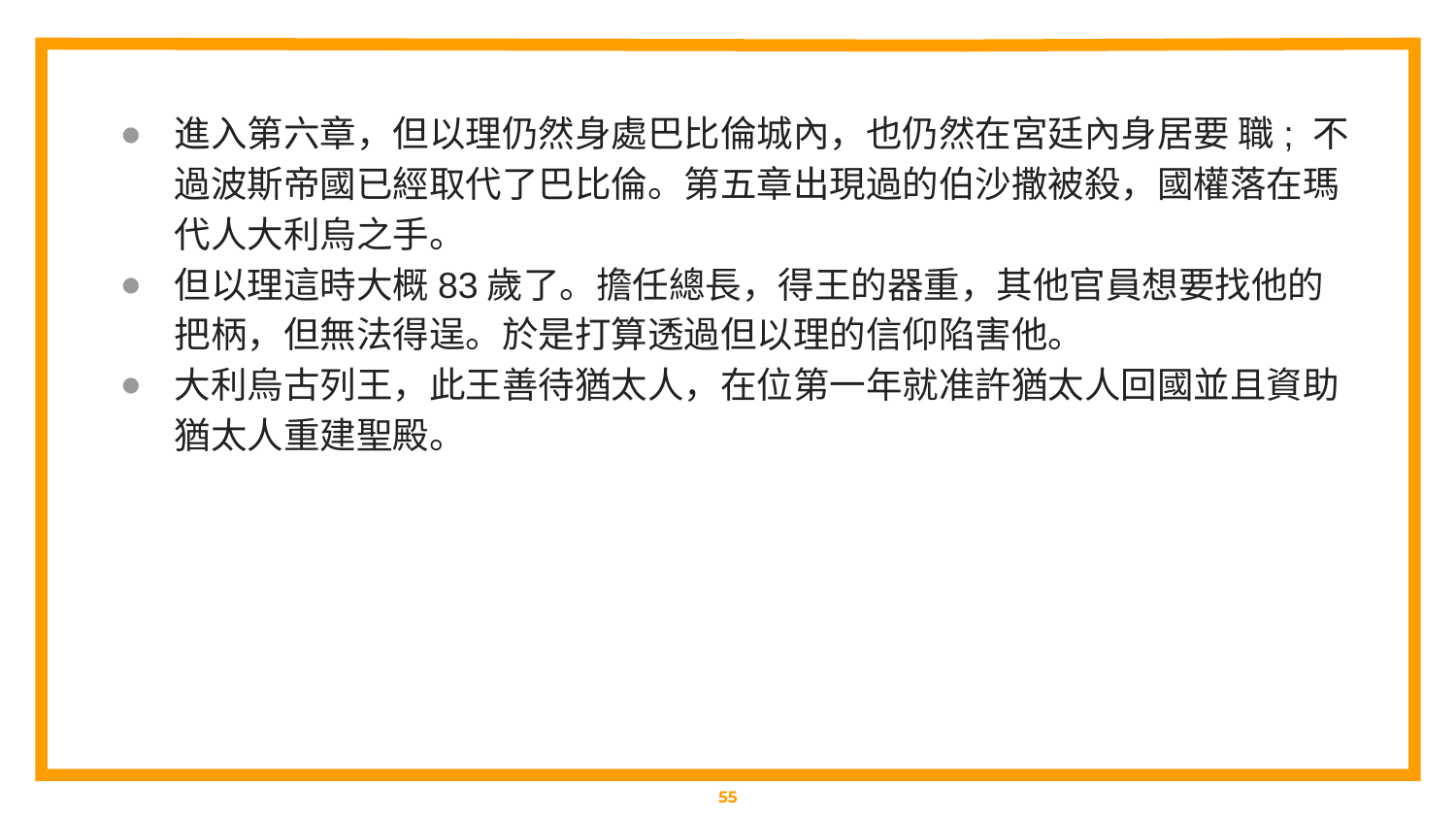

進入第六章，但以理仍然身處巴比倫城內，也仍然在宮廷內身居要 職; 不過波斯帝國已經取代了巴比倫。第五章出現過的伯沙撒被殺，國權落在瑪代人大利烏之手。
但以理這時大概83歲了。擔任總長，得王的器重，其他官員想要找他的把柄，但無法得逞。於是打算透過但以理的信仰陷害他。
大利烏古列王，此王善待猶太人，在位第一年就准許猶太人回國並且資助猶太人重建聖殿。

55